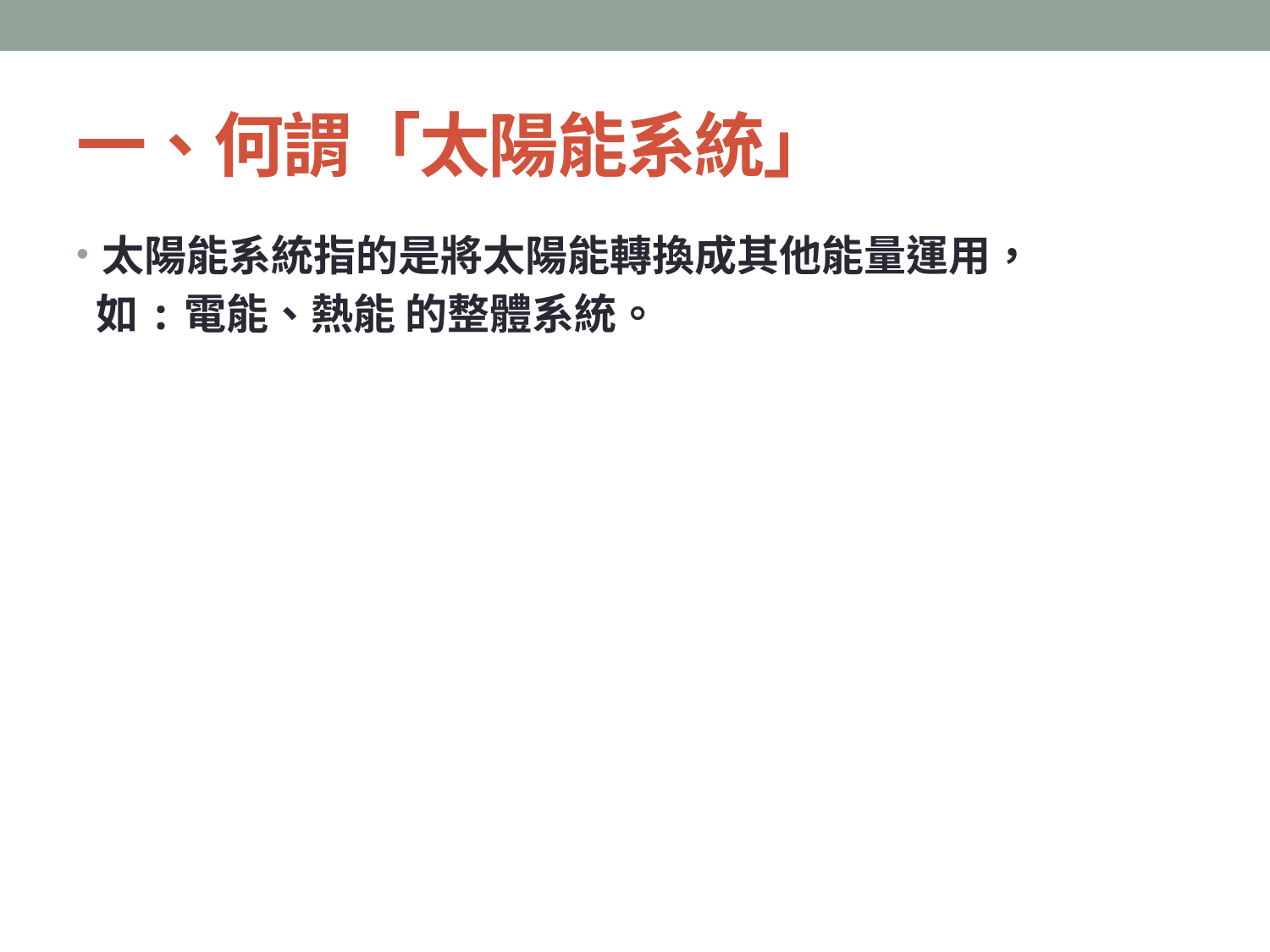

# 一、何謂「太陽能系統」
太陽能系統指的是將太陽能轉換成其他能量運用，
 如:電能、熱能 的整體系統。